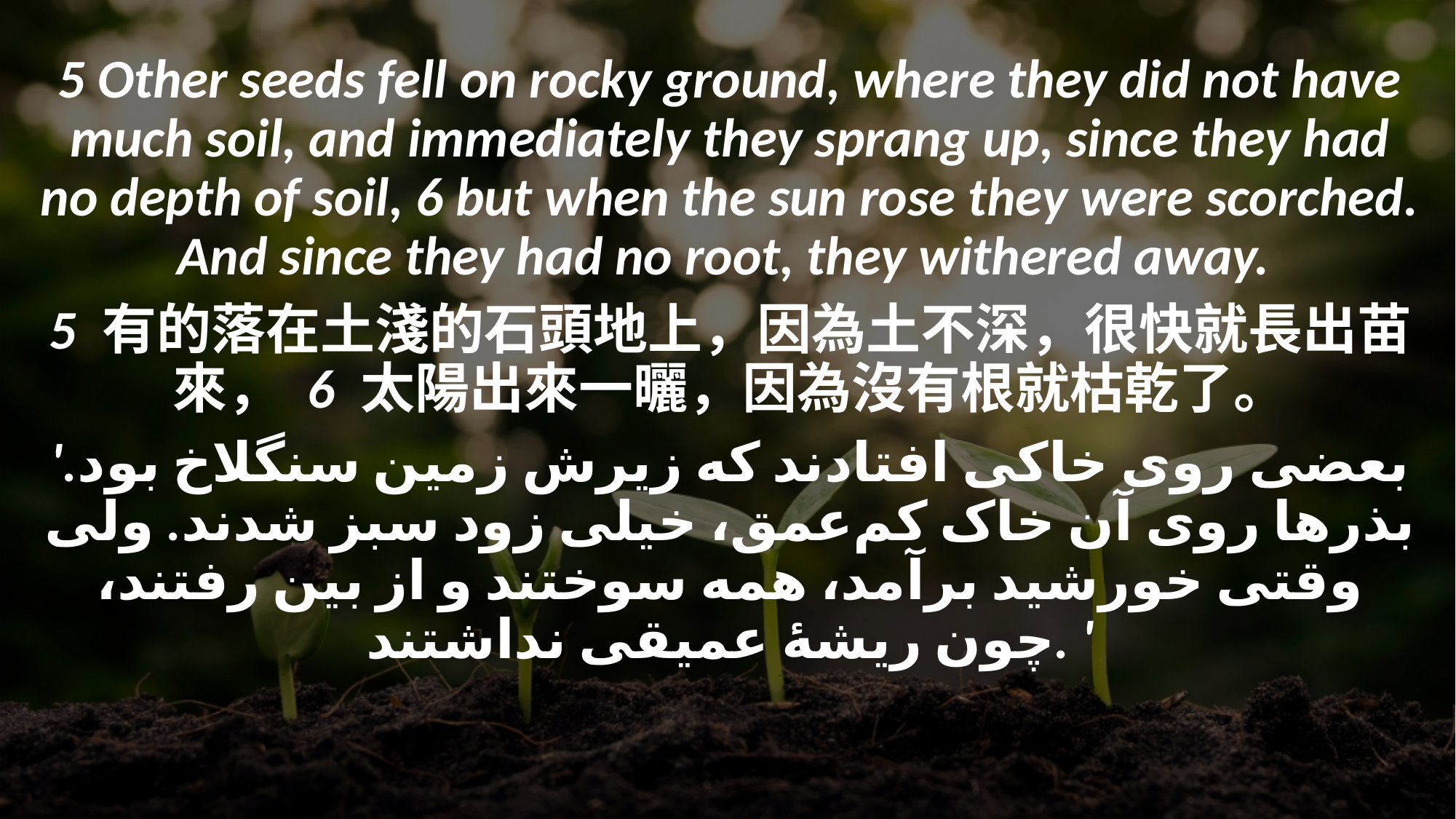

5 Other seeds fell on rocky ground, where they did not have much soil, and immediately they sprang up, since they had no depth of soil, 6 but when the sun rose they were scorched. And since they had no root, they withered away.
5 有的落在土淺的石頭地上，因為土不深，很快就長出苗來， 6 太陽出來一曬，因為沒有根就枯乾了。
'بعضی روی خاکی افتادند که زیرش زمین سنگلاخ بود. بذرها روی آن خاک کم‌عمق، خیلی زود سبز شدند. ولی وقتی خورشید برآمد، همه سوختند و از بین رفتند، چون ریشهٔ عمیقی نداشتند. '